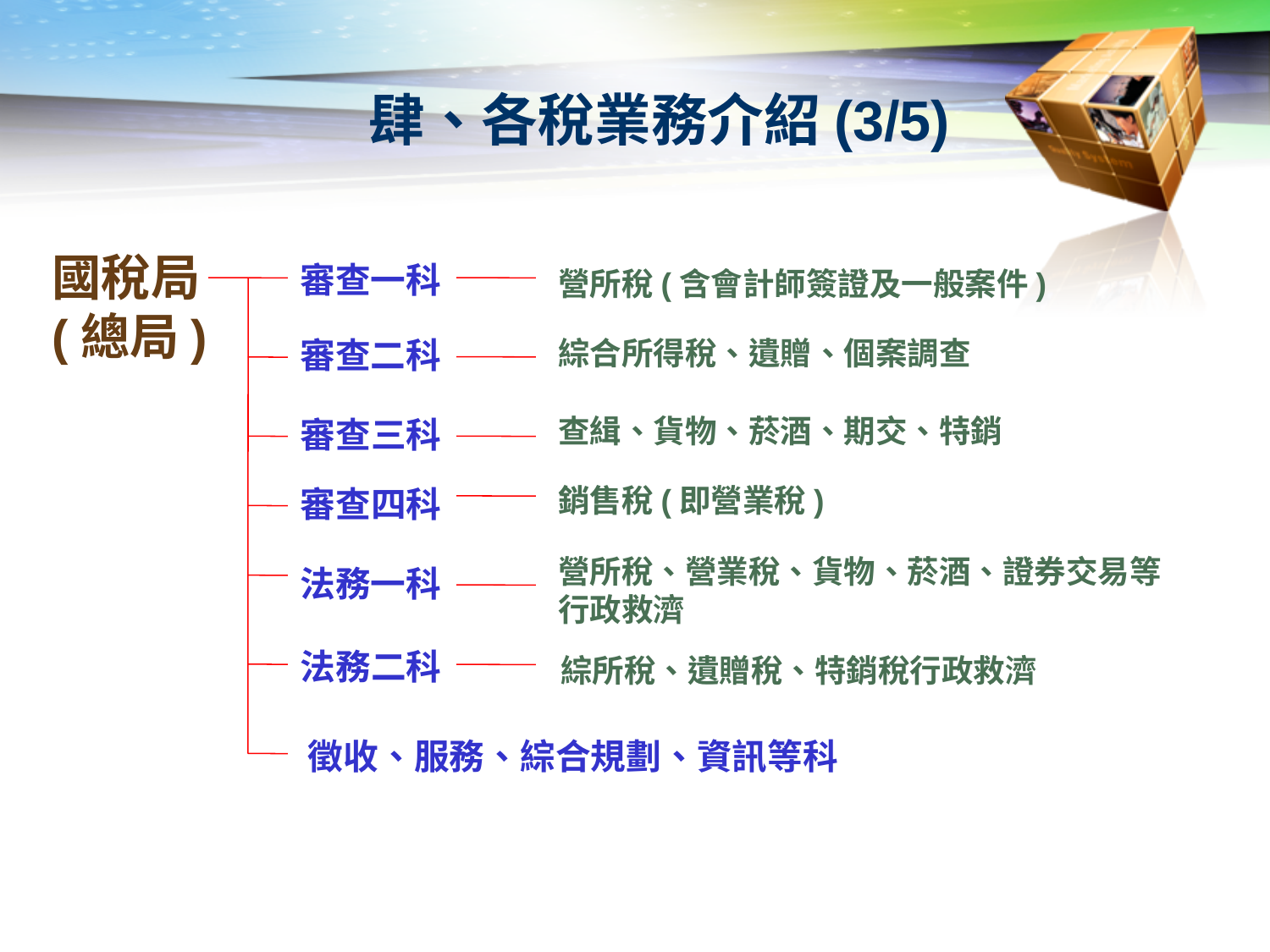

# 肆、各稅業務介紹(3/5)
國稅局
(總局)
審查一科
營所稅(含會計師簽證及一般案件)
審查二科
綜合所得稅、遺贈、個案調查
查緝、貨物、菸酒、期交、特銷
審查三科
銷售稅(即營業稅)
審查四科
營所稅、營業稅、貨物、菸酒、證券交易等行政救濟
法務一科
法務二科
綜所稅、遺贈稅、特銷稅行政救濟
徵收、服務、綜合規劃、資訊等科